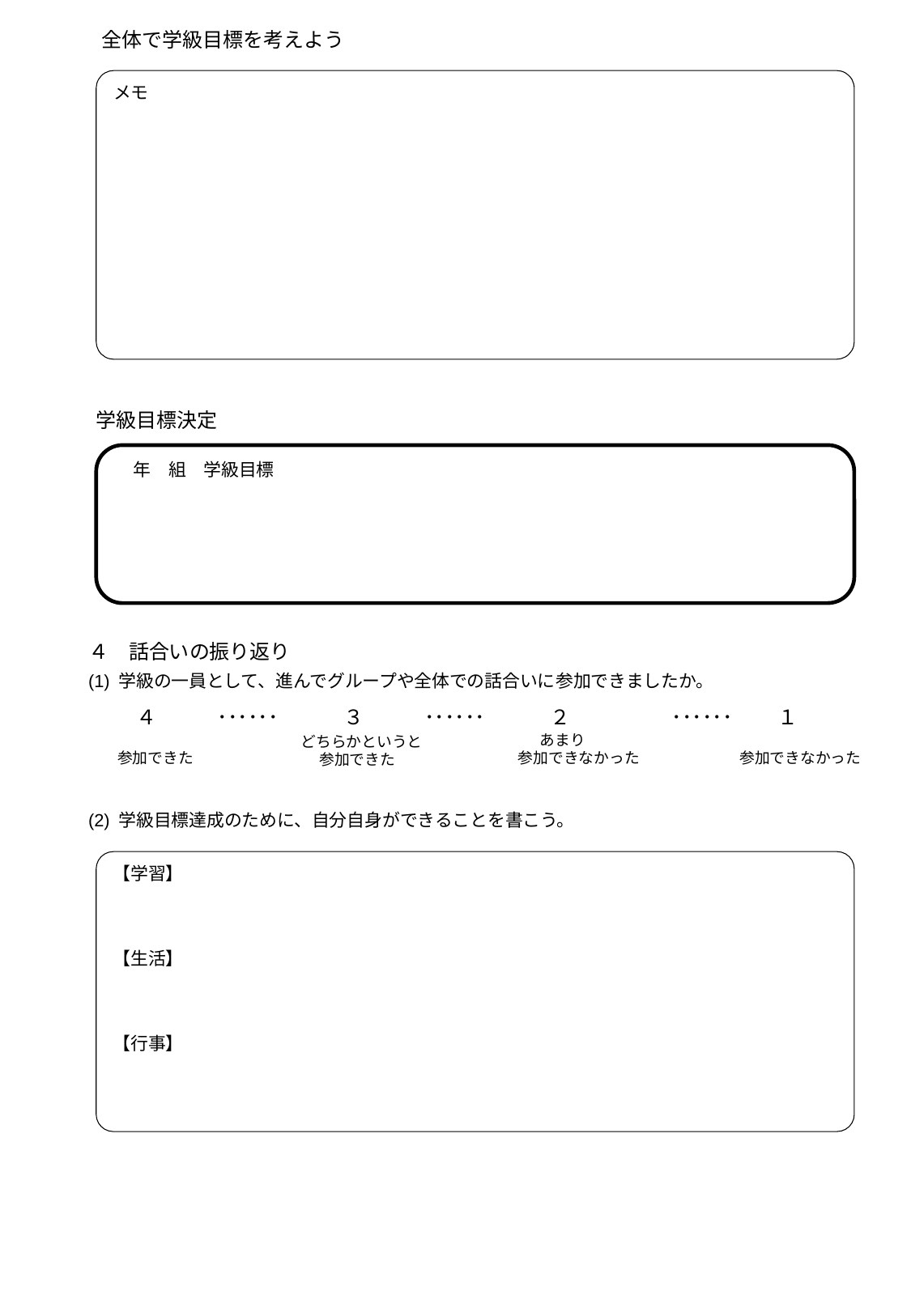

全体で学級目標を考えよう
メモ
学級目標決定
　年　組　学級目標
４　話合いの振り返り
(1) 学級の一員として、進んでグループや全体での話合いに参加できましたか。
  ４　　　･･････　　 　３　　　･･････　　　 ２　　　　　･･････　　 １

　参加できた
　   　 あまり
 　参加できなかった

参加できなかった
　どちらかというと
　 　参加できた
(2) 学級目標達成のために、自分自身ができることを書こう。
【学習】

【生活】

【行事】